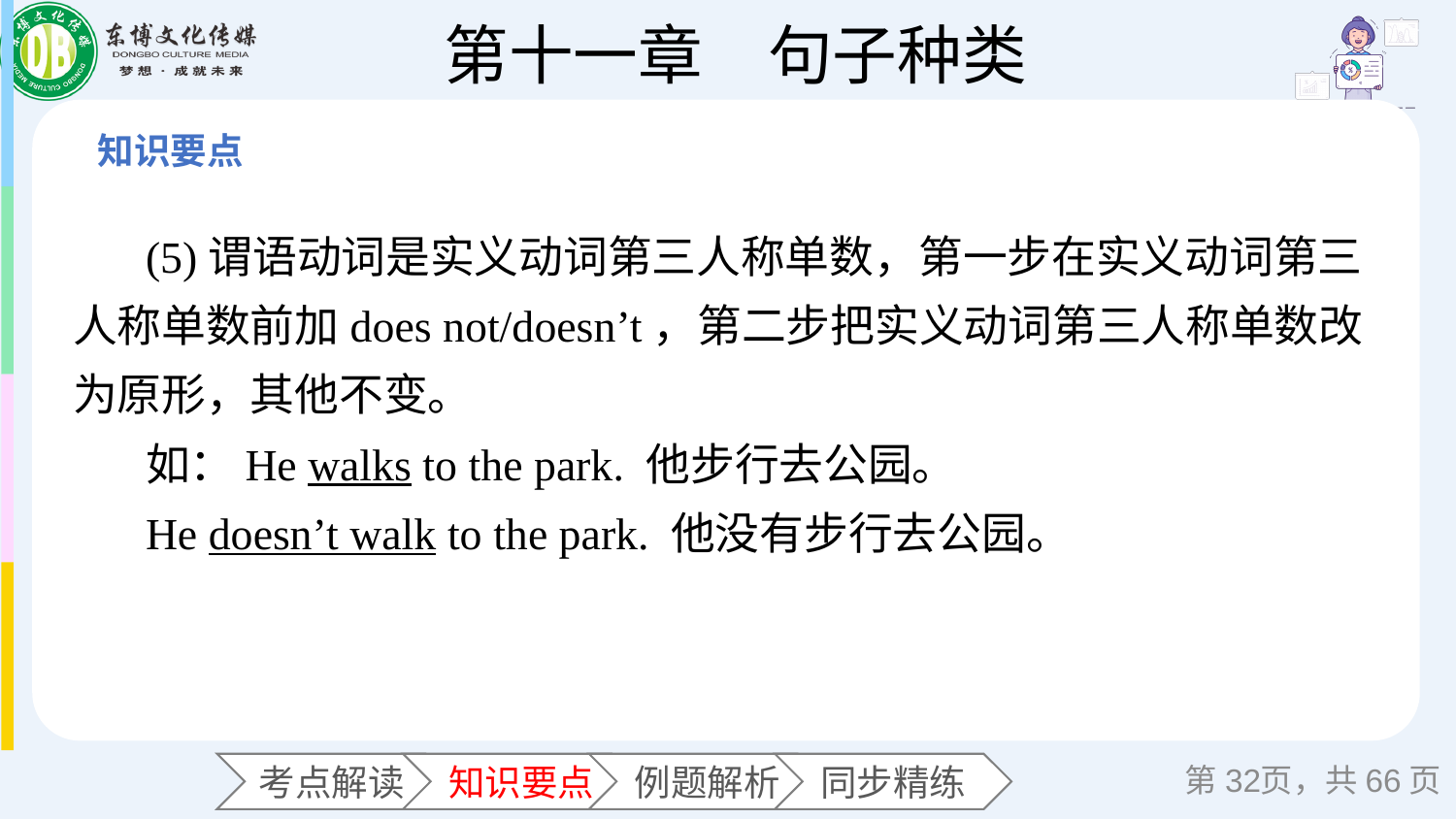

(5)谓语动词是实义动词第三人称单数，第一步在实义动词第三人称单数前加does not/doesn’t，第二步把实义动词第三人称单数改为原形，其他不变。
如：He walks to the park. 他步行去公园。
He doesn’t walk to the park. 他没有步行去公园。
第32页，共66页